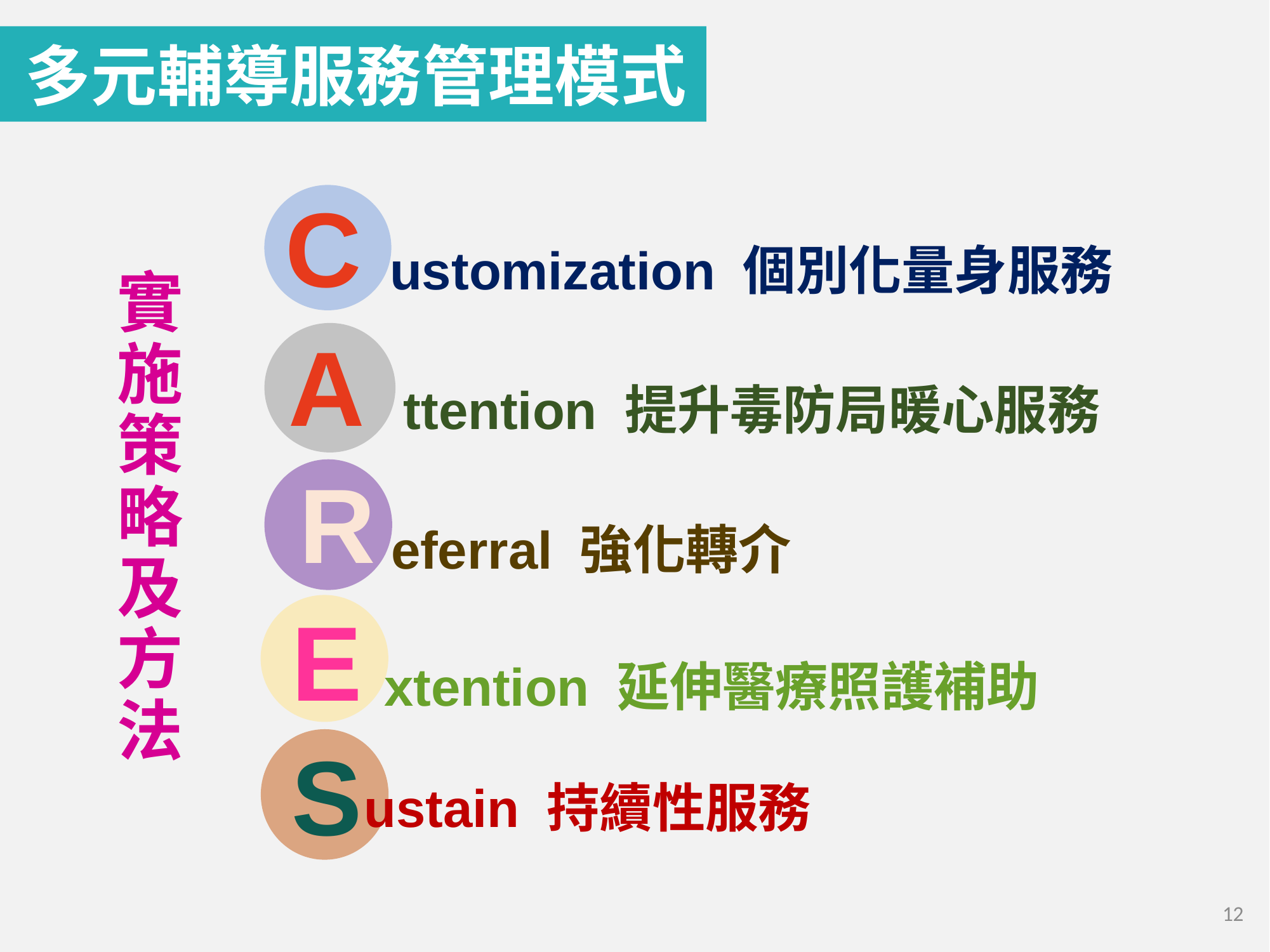

多元輔導服務管理模式
C

ustomization 個別化量身服務
實施策略及方法
A

ttention 提升毒防局暖心服務
R

eferral 強化轉介
E

 xtention 延伸醫療照護補助
S

ustain 持續性服務
12